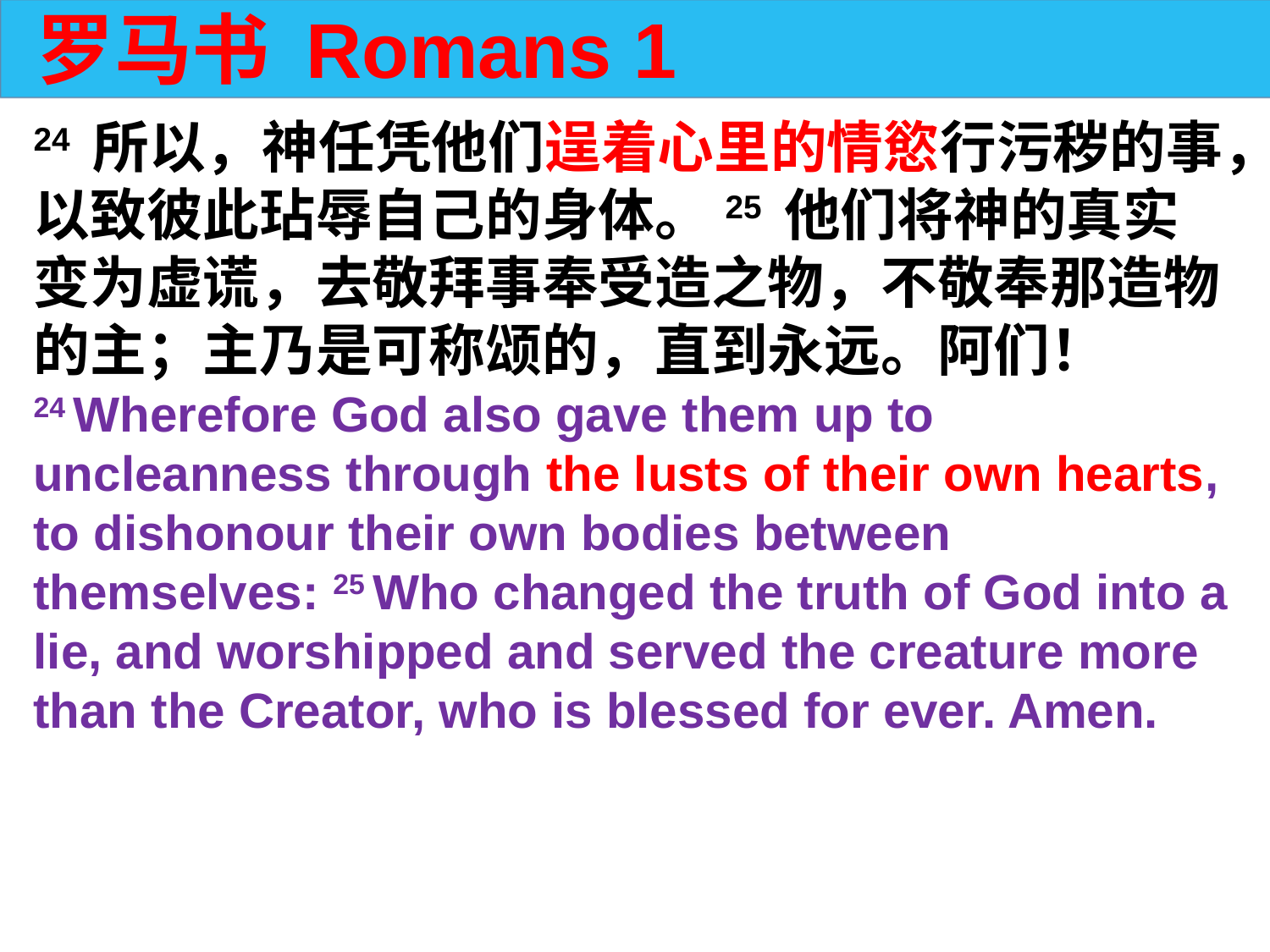

罗马书 Romans 1
24 所以，神任凭他们逞着心里的情慾行污秽的事，以致彼此玷辱自己的身体。25 他们将神的真实变为虚谎，去敬拜事奉受造之物，不敬奉那造物的主；主乃是可称颂的，直到永远。阿们！
24 Wherefore God also gave them up to uncleanness through the lusts of their own hearts, to dishonour their own bodies between themselves: 25 Who changed the truth of God into a lie, and worshipped and served the creature more than the Creator, who is blessed for ever. Amen.